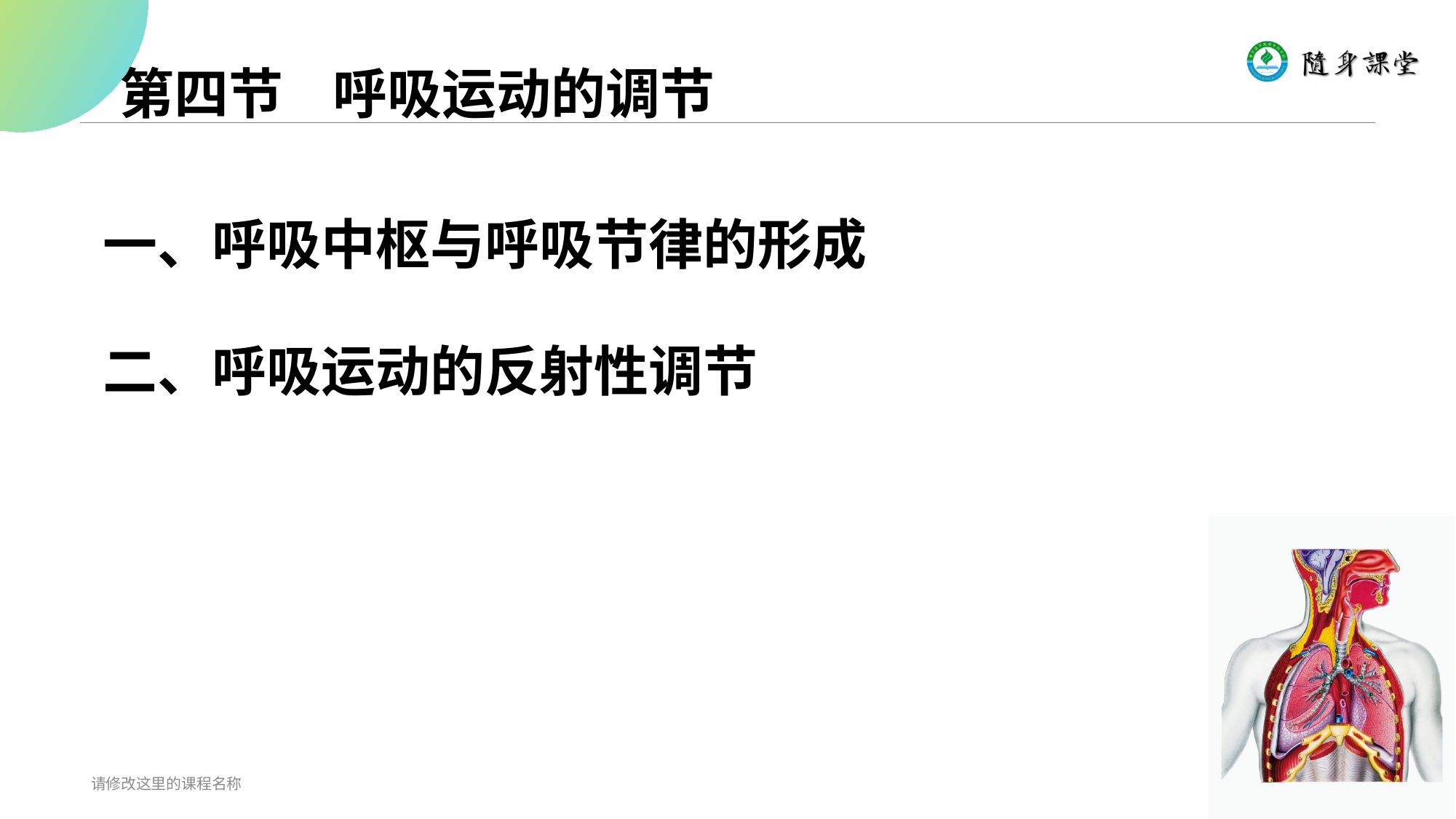

第四节    呼吸运动的调节
一、呼吸中枢与呼吸节律的形成
二、呼吸运动的反射性调节

请修改这里的课程名称
80